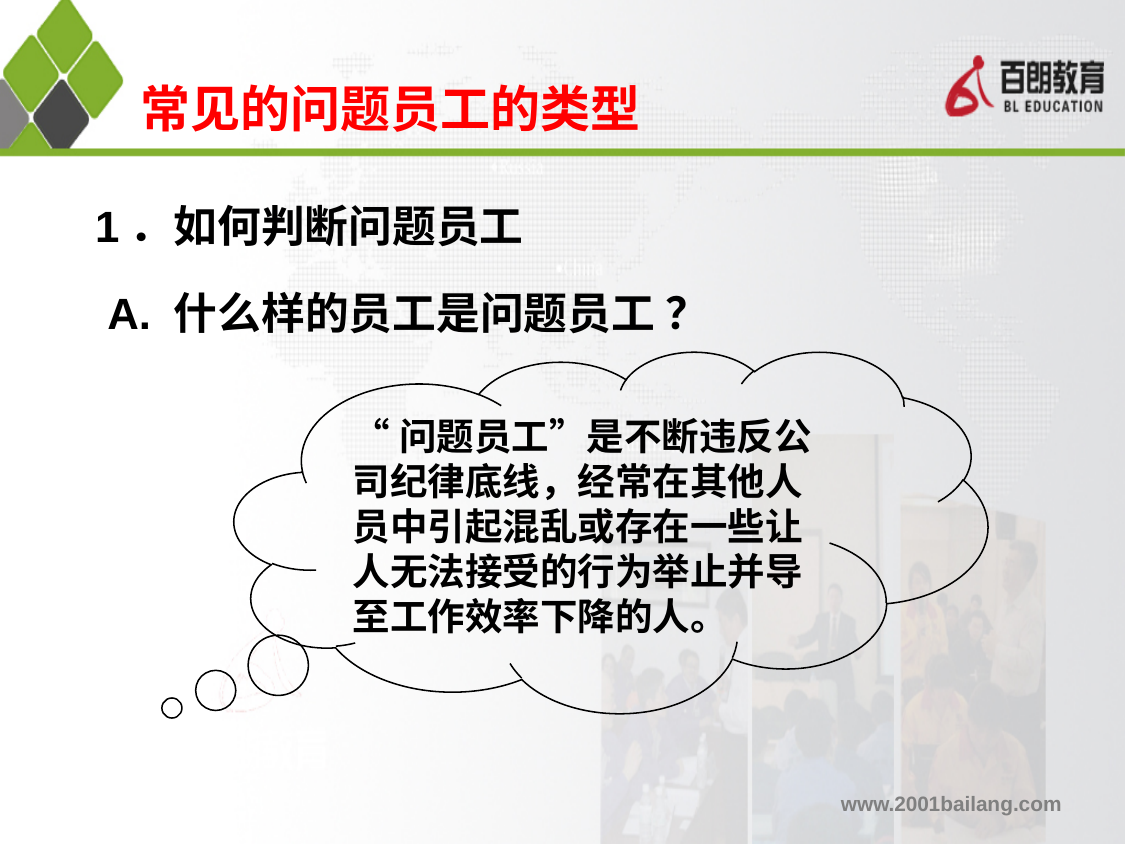

# 常见的问题员工的类型
    1．如何判断问题员工
     A. 什么样的员工是问题员工 ？
“问题员工”是不断违反公司纪律底线，经常在其他人员中引起混乱或存在一些让人无法接受的行为举止并导至工作效率下降的人。